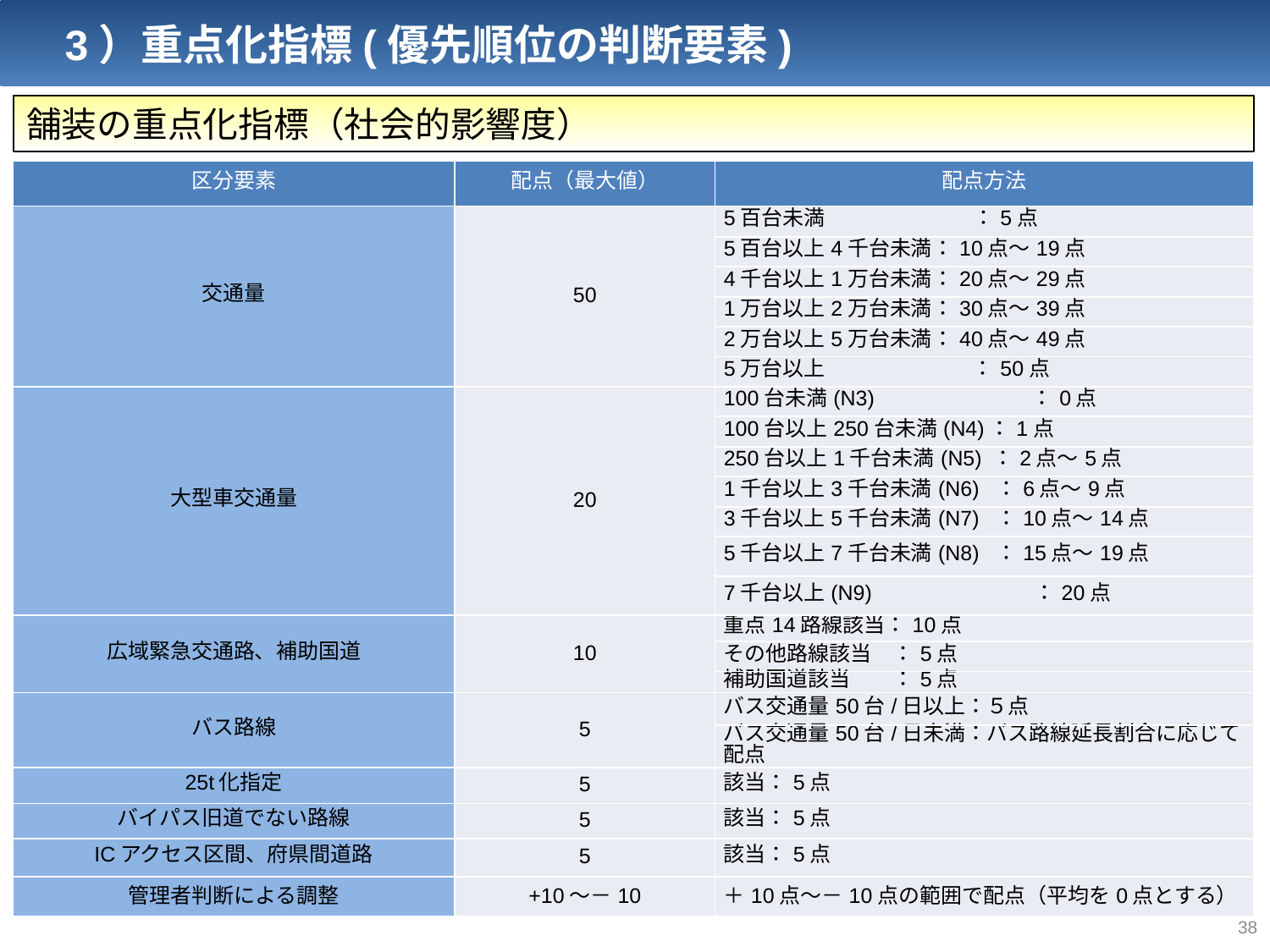

3）重点化指標(優先順位の判断要素)
舗装の重点化指標（社会的影響度）
| 区分要素 | 配点（最大値） | 配点方法 |
| --- | --- | --- |
| 交通量 | 50 | 5百台未満　　　　　　　：5点 |
|  |  | 5百台以上4千台未満：10点～19点 |
|  |  | 4千台以上1万台未満：20点～29点 |
|  |  | 1万台以上2万台未満：30点～39点 |
|  |  | 2万台以上5万台未満：40点～49点 |
|  |  | 5万台以上　　　　　　　：50点 |
| 大型車交通量 | 20 | 100台未満(N3)　　　　　　　 ：0点 |
|  |  | 100台以上250台未満(N4)：1点 |
|  |  | 250台以上1千台未満(N5) ：2点～5点 |
|  |  | 1千台以上3千台未満(N6) ：6点～9点 |
|  |  | 3千台以上5千台未満(N7) ：10点～14点 |
|  |  | 5千台以上7千台未満(N8) ：15点～19点 |
|  |  | 7千台以上(N9)　　　　　　　 ：20点 |
| 広域緊急交通路、補助国道 | 10 | 重点14路線該当：10点 |
|  |  | その他路線該当　：5点 |
|  |  | 補助国道該当　　：5点 |
| バス路線 | 5 | バス交通量50台/日以上：５点 |
|  |  | バス交通量50台/日未満：バス路線延長割合に応じて配点 |
| 25t化指定 | 5 | 該当：5点 |
| バイパス旧道でない路線 | 5 | 該当：5点 |
| ICアクセス区間、府県間道路 | 5 | 該当：5点 |
| 管理者判断による調整 | +10～－10 | ＋10点～－10点の範囲で配点（平均を0点とする） |

38